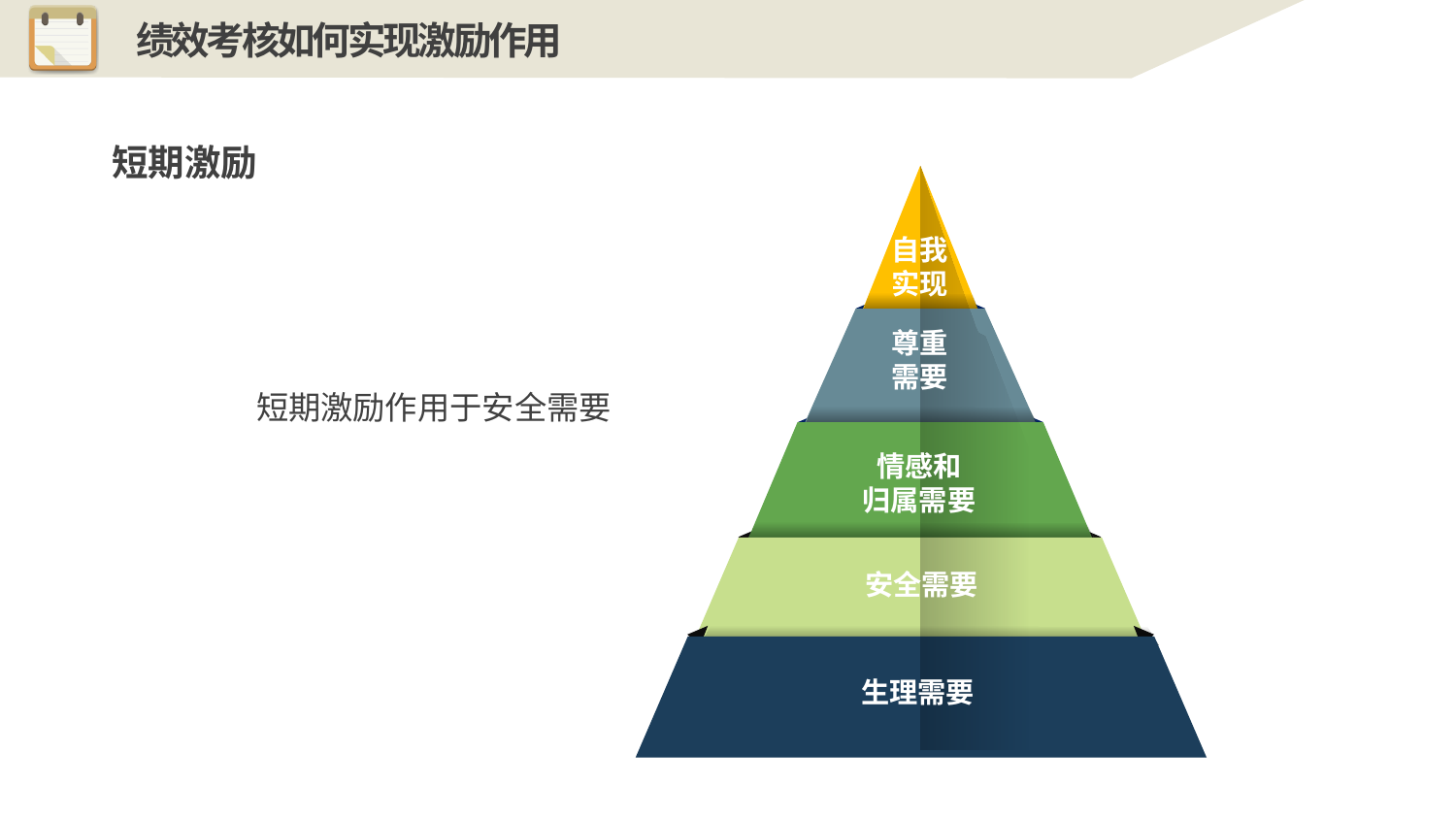

绩效考核如何实现激励作用
短期激励

自我
实现

尊重需要

情感和
归属需要

安全需要

生理需要
短期激励作用于安全需要